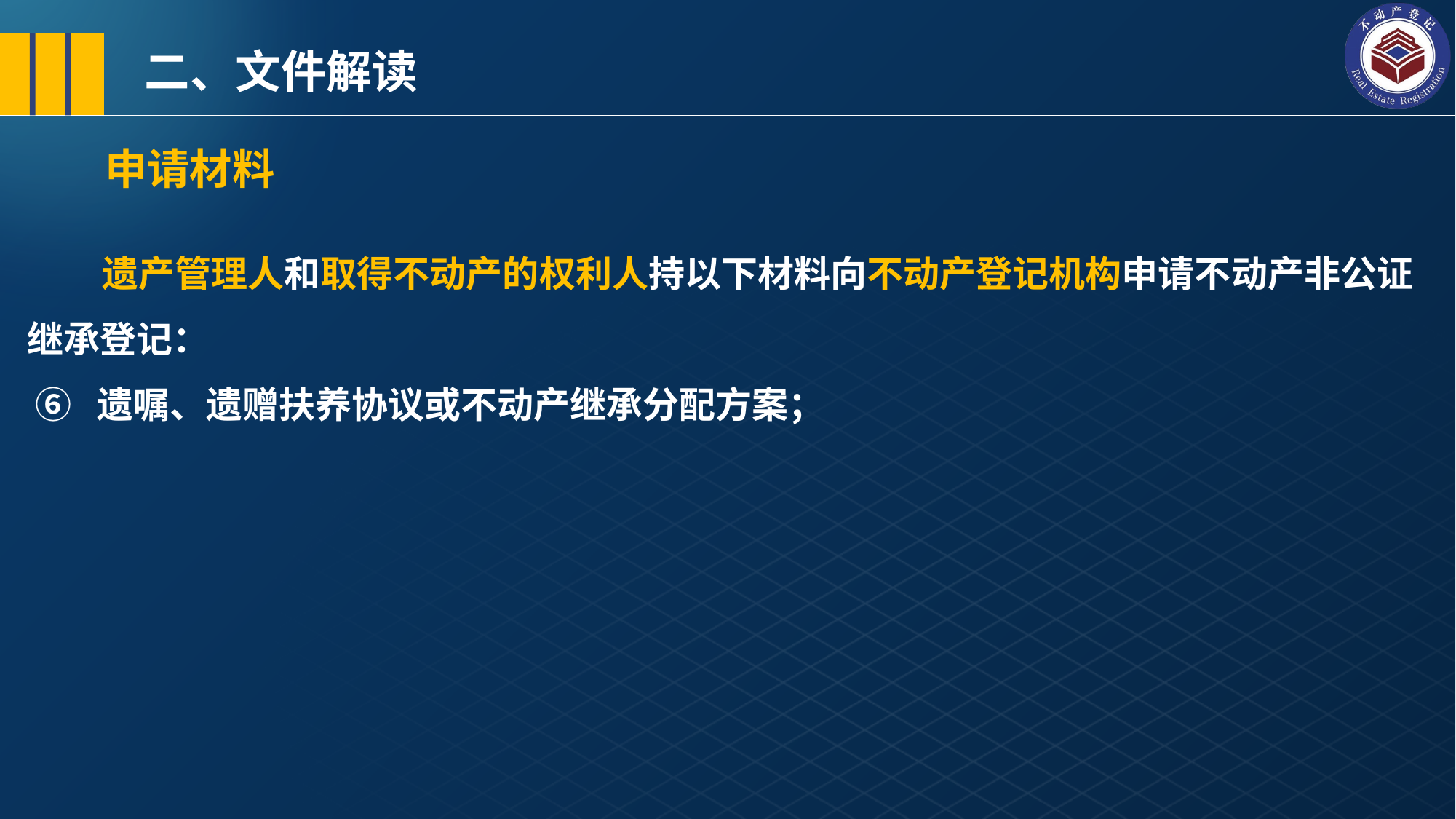

二、文件解读
      申请材料
        遗产管理人和取得不动产的权利人持以下材料向不动产登记机构申请不动产非公证继承登记：
 ⑥  遗嘱、遗赠扶养协议或不动产继承分配方案；